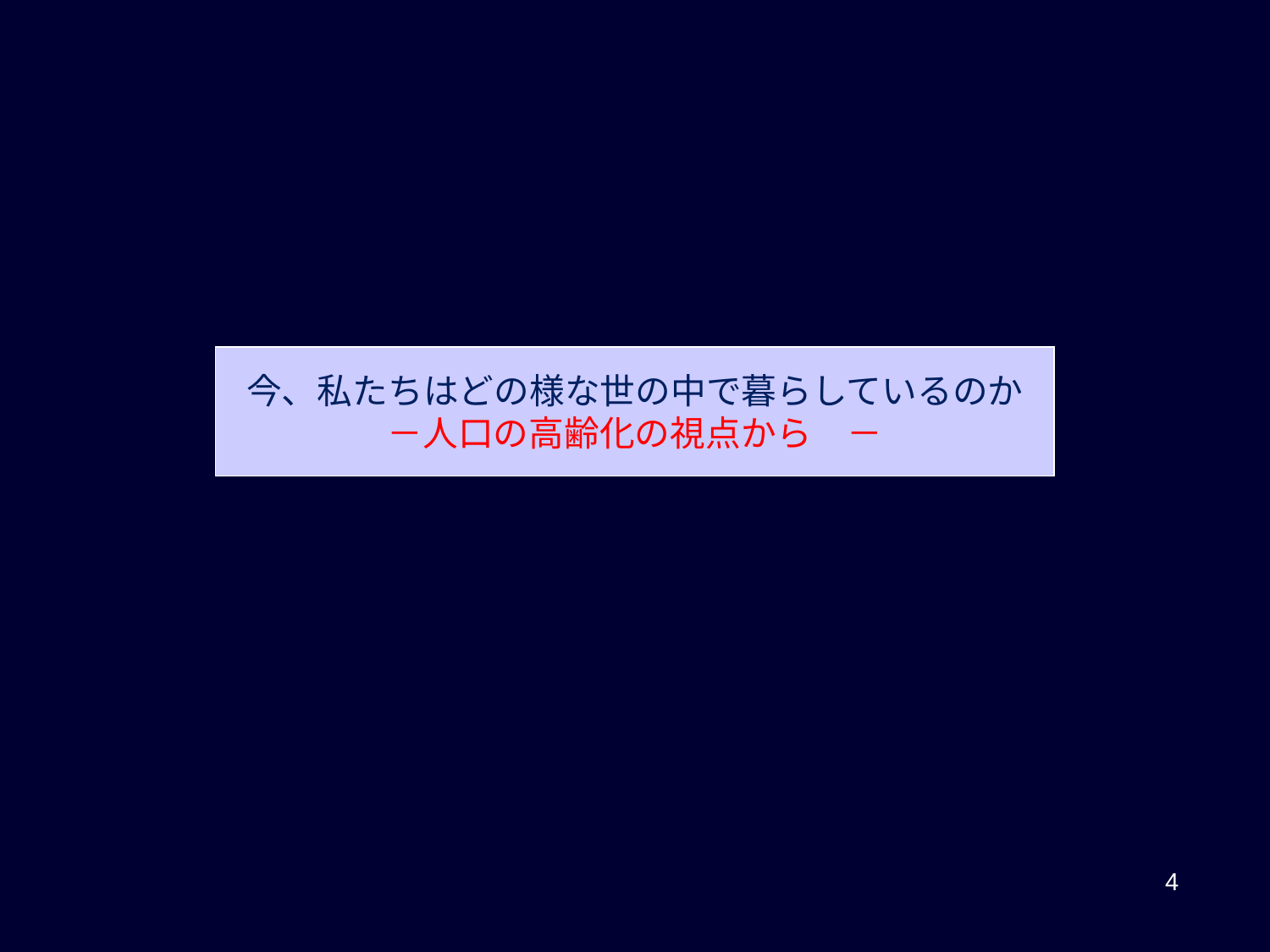

今、私たちはどの様な世の中で暮らしているのか
－人口の高齢化の視点から　－
4